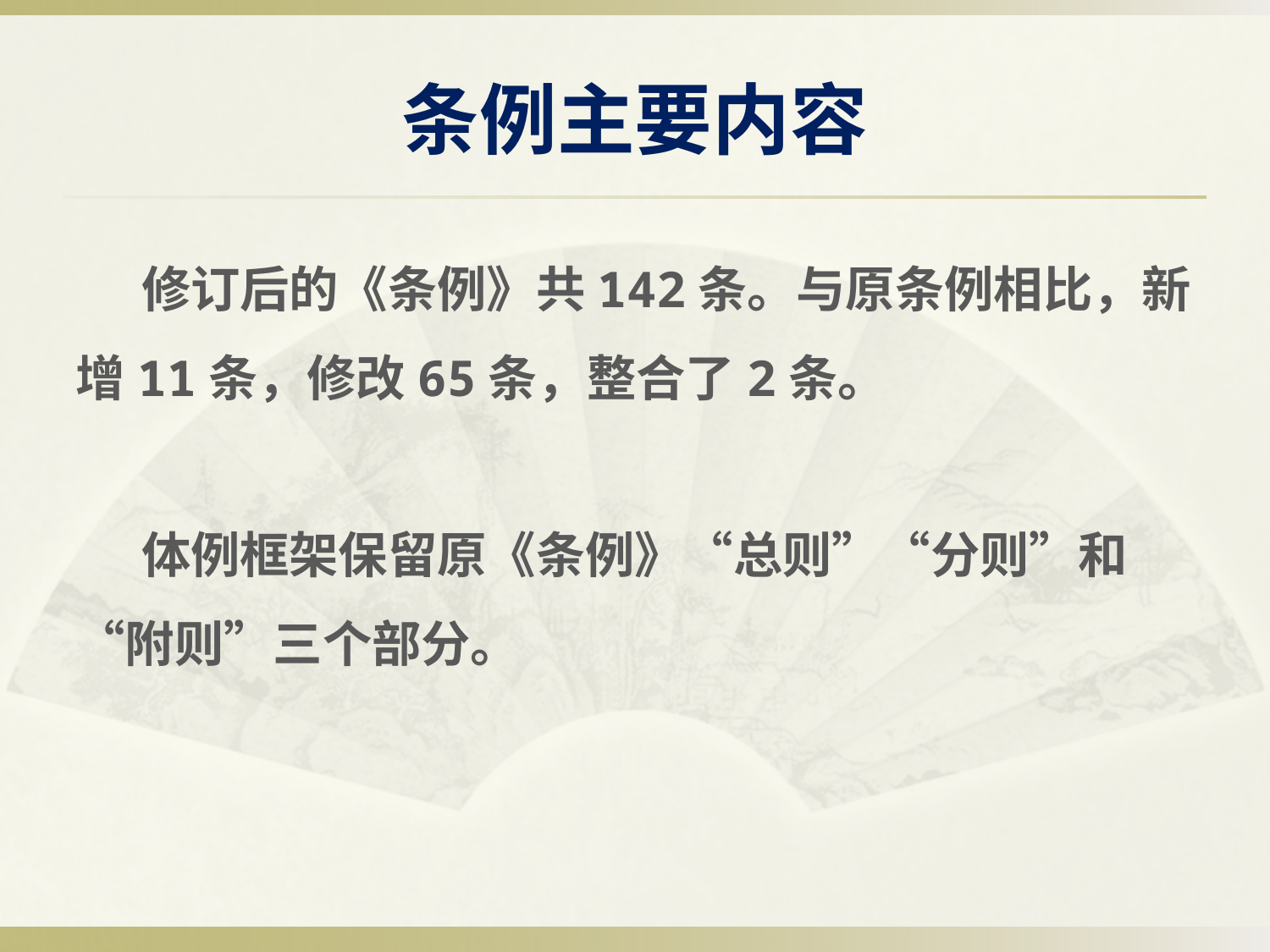

# 条例主要内容
修订后的《条例》共142条。与原条例相比，新增11条，修改65条，整合了2条。

体例框架保留原《条例》“总则”“分则”和“附则”三个部分。